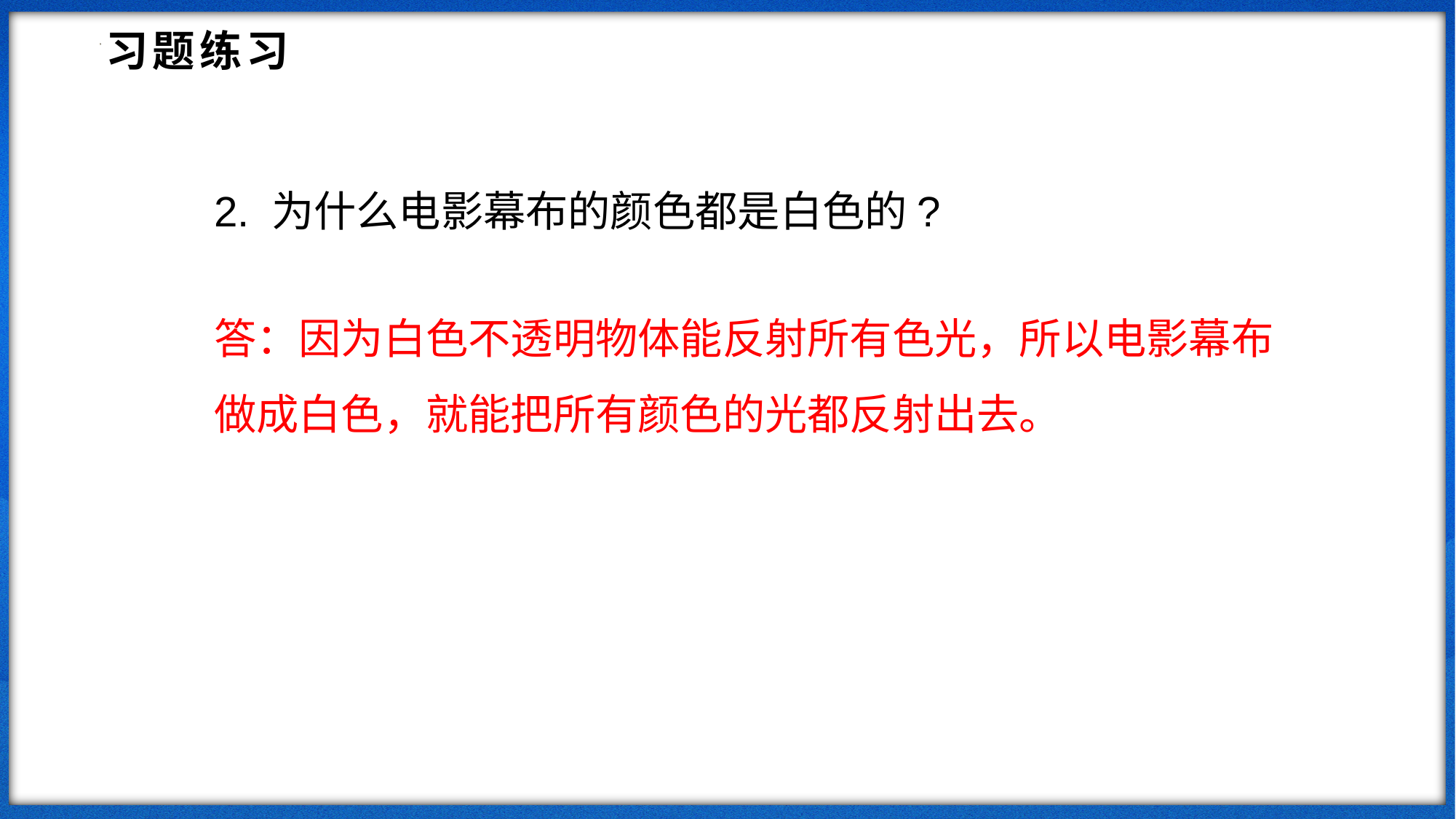

习题练习
2. 为什么电影幕布的颜色都是白色的?

答：因为白色不透明物体能反射所有色光，所以电影幕布做成白色，就能把所有颜色的光都反射出去。